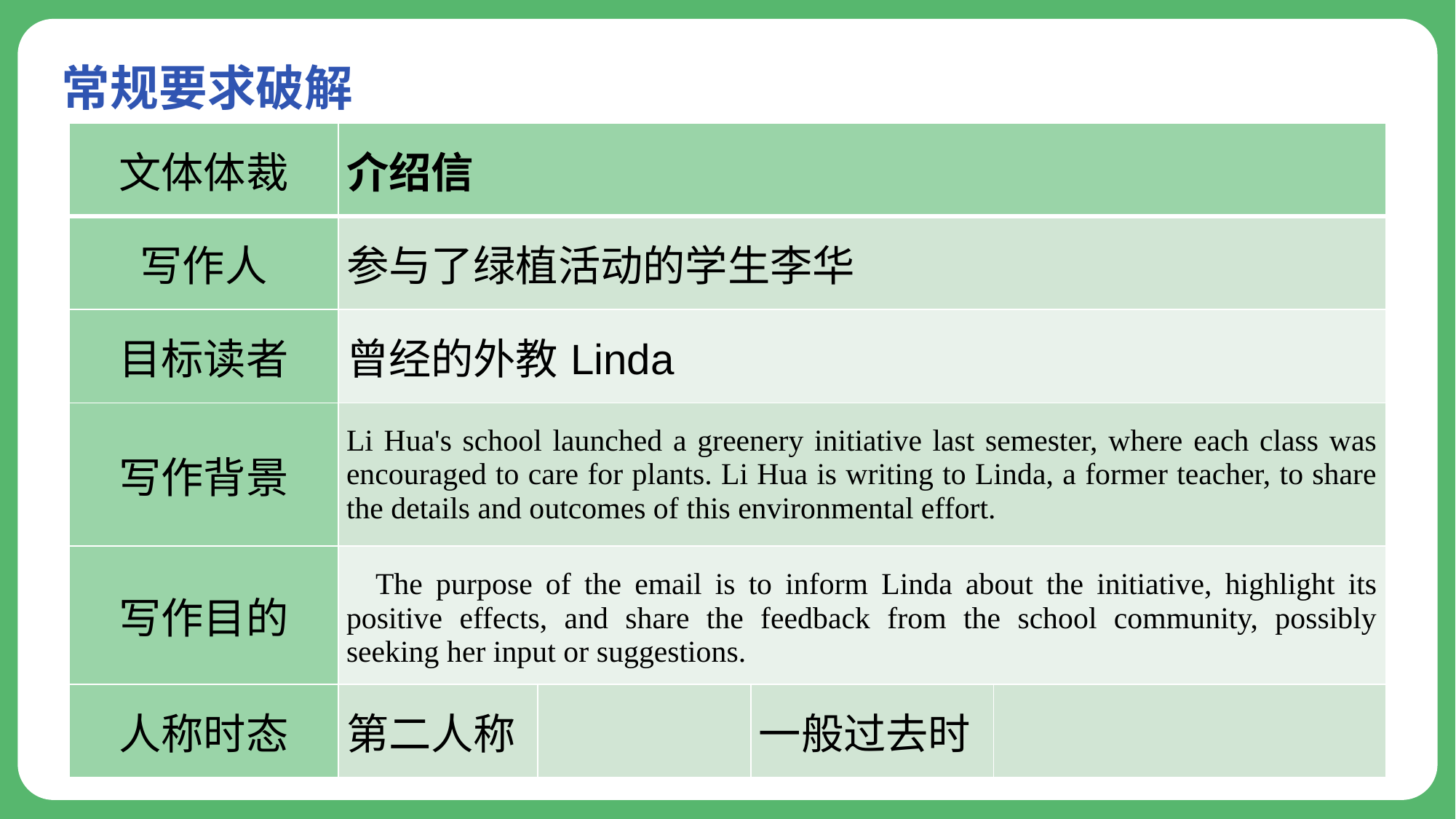

# 常规要求破解
| 文体体裁 | 介绍信 |  |  |  |
| --- | --- | --- | --- | --- |
| 写作人 | 参与了绿植活动的学生李华 |  |  |  |
| 目标读者 | 曾经的外教Linda |  |  |  |
| 写作背景 | Li Hua's school launched a greenery initiative last semester, where each class was encouraged to care for plants. Li Hua is writing to Linda, a former teacher, to share the details and outcomes of this environmental effort. |  |  |  |
| 写作目的 | The purpose of the email is to inform Linda about the initiative, highlight its positive effects, and share the feedback from the school community, possibly seeking her input or suggestions. |  |  |  |
| 人称时态 | 第二人称 |  | 一般过去时 |  |